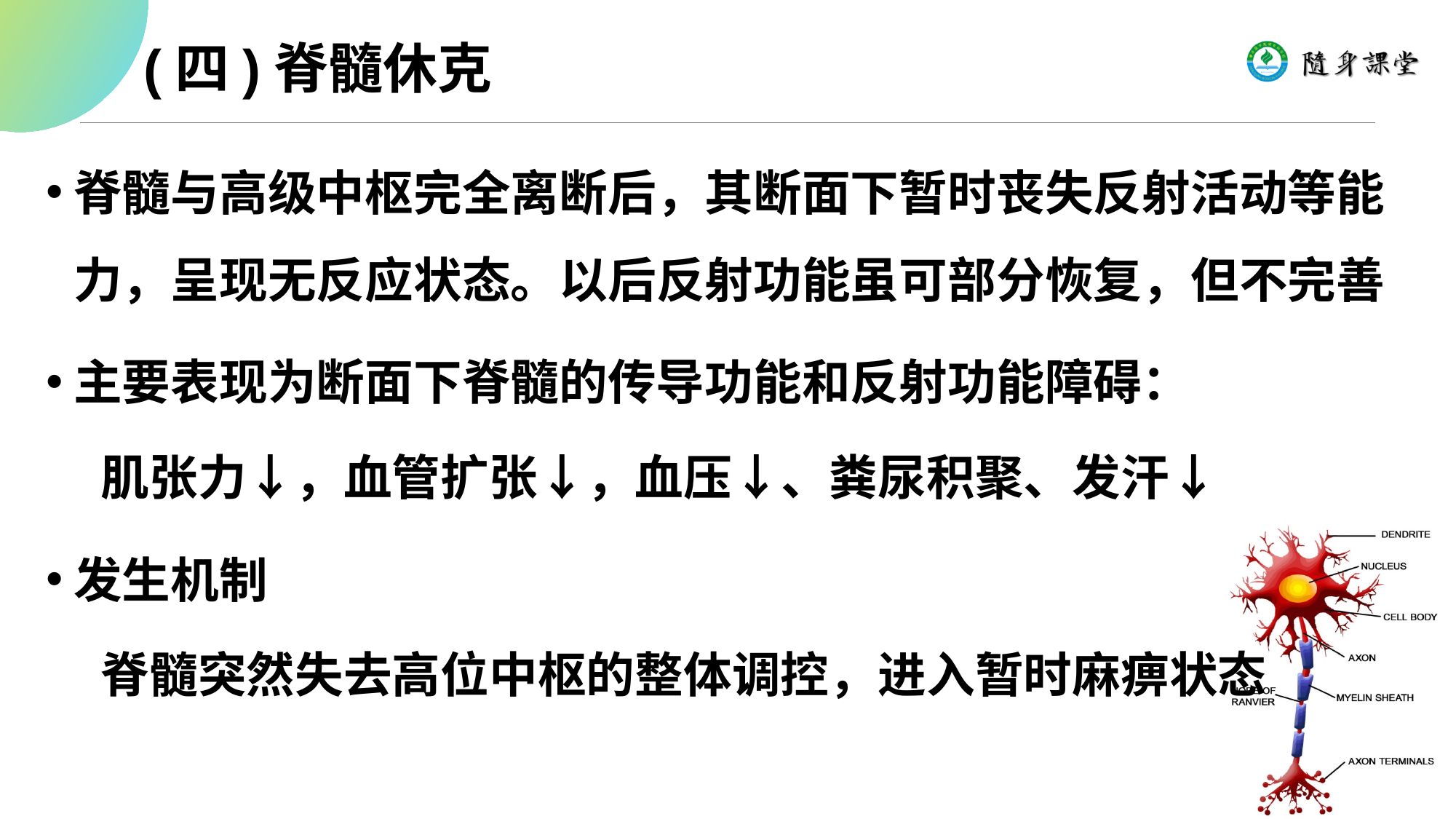

# (四)脊髓休克
脊髓与高级中枢完全离断后，其断面下暂时丧失反射活动等能力，呈现无反应状态。以后反射功能虽可部分恢复，但不完善
主要表现为断面下脊髓的传导功能和反射功能障碍：
肌张力↓，血管扩张↓，血压↓、粪尿积聚、发汗↓
发生机制
脊髓突然失去高位中枢的整体调控，进入暂时麻痹状态